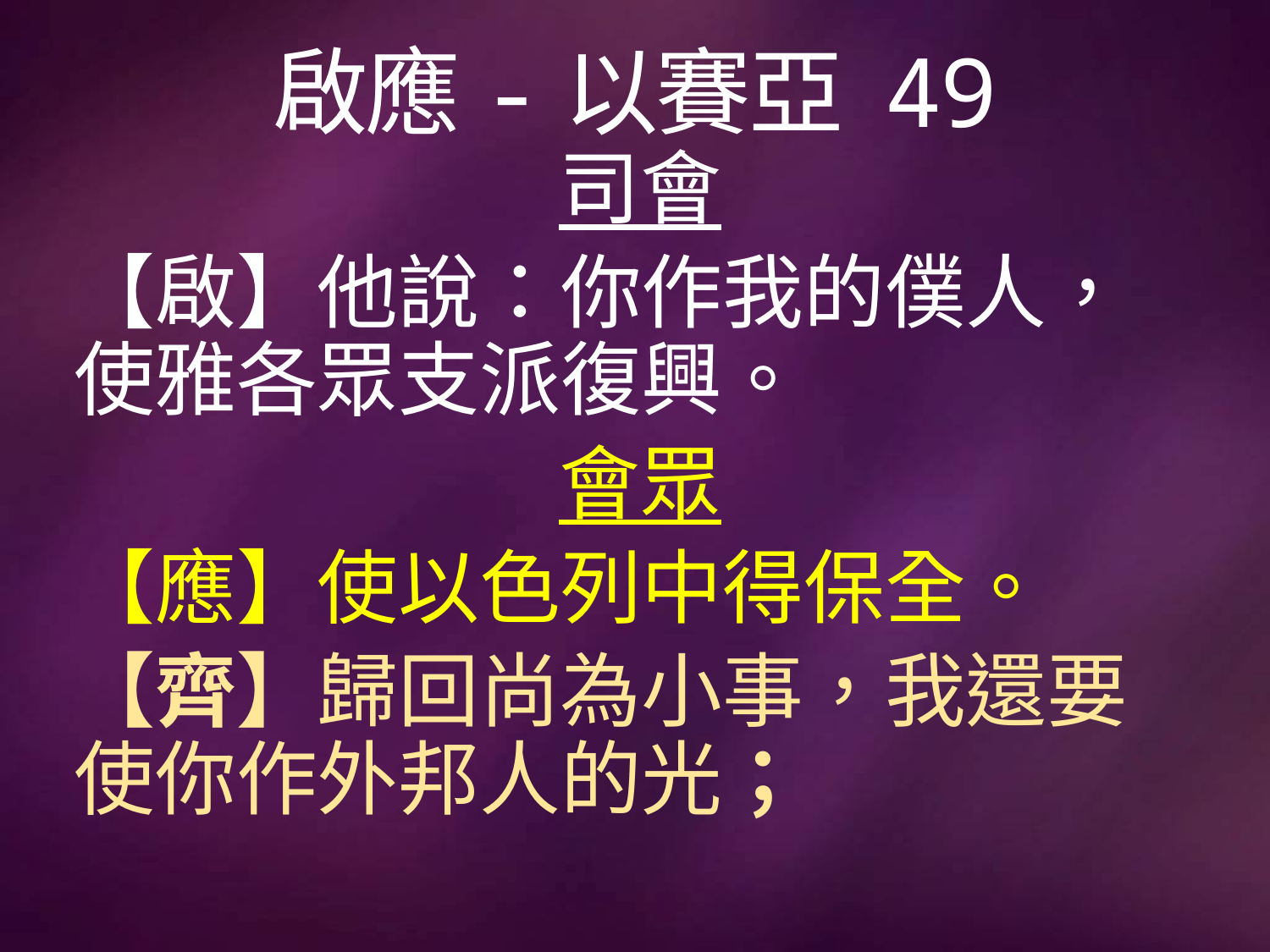

# 啟應-以賽亞 49
司會
【啟】他說：你作我的僕人，使雅各眾支派復興。
會眾
【應】使以色列中得保全。
【齊】歸回尚為小事，我還要使你作外邦人的光；